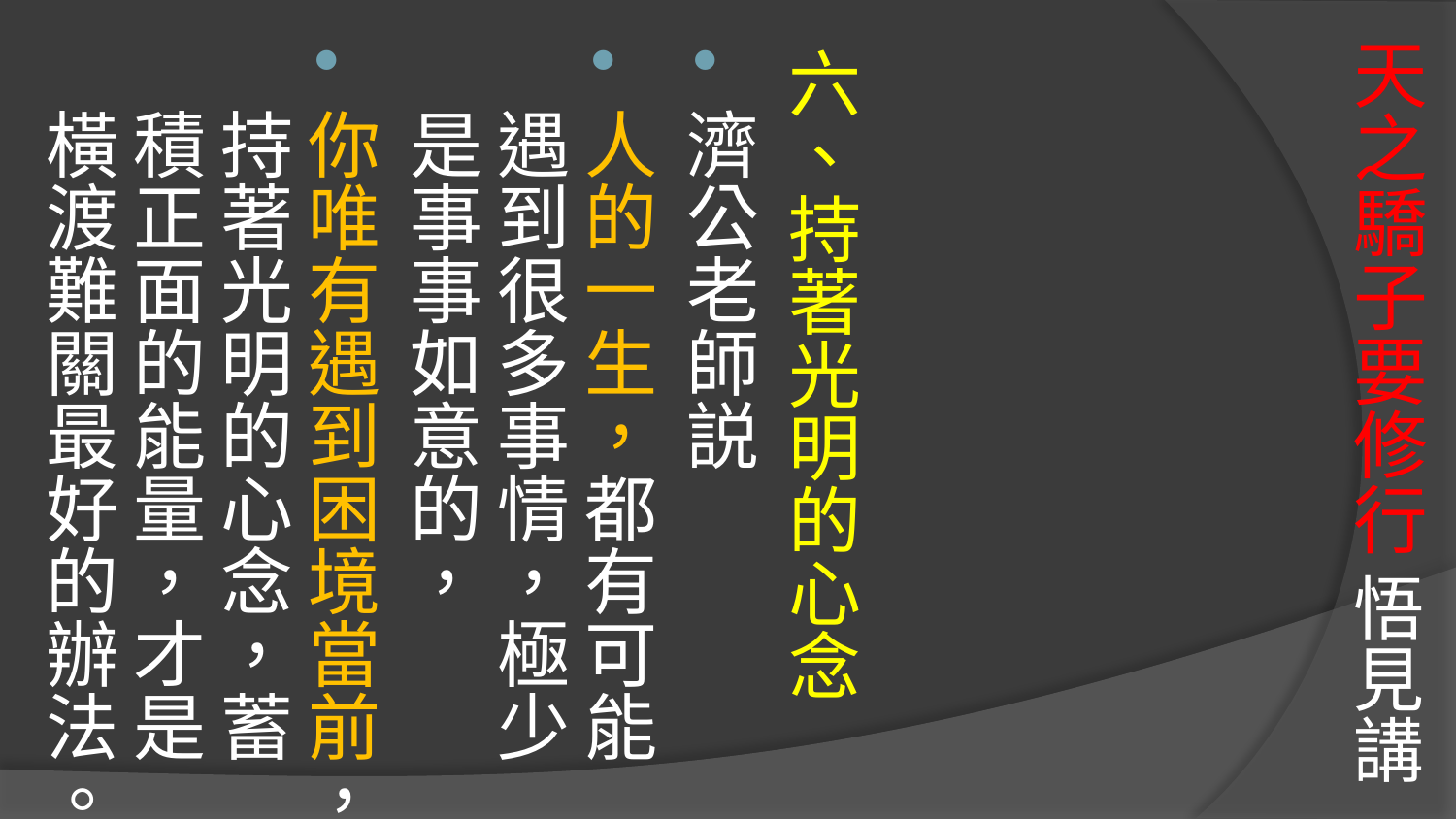

六、持著光明的心念
濟公老師説
人的一生，都有可能遇到很多事情，極少是事事如意的，
你唯有遇到困境當前，持著光明的心念，蓄積正面的能量，才是橫渡難關最好的辦法。
# 天之驕子要修行 悟見講